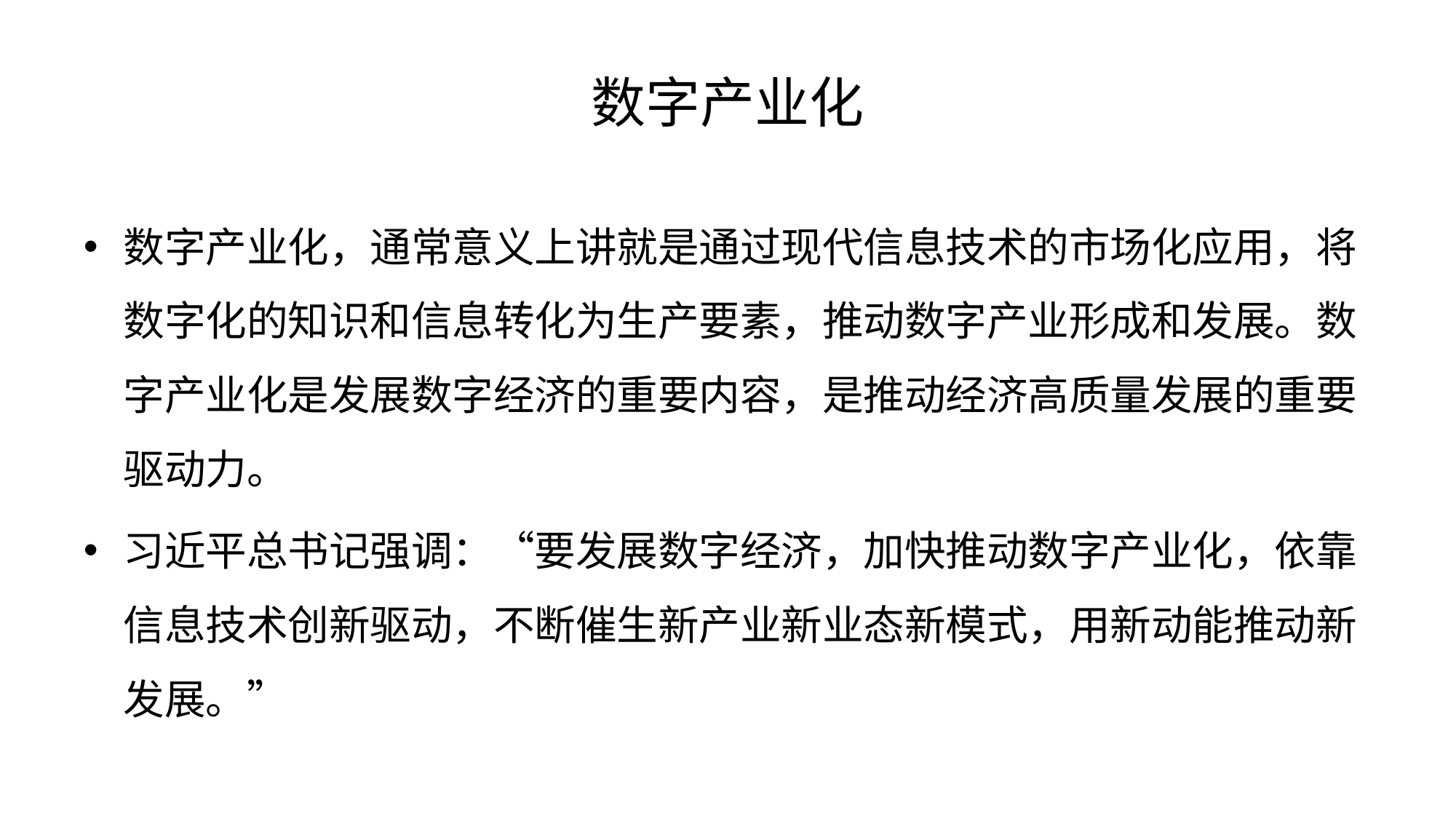

# 数字产业化
数字产业化，通常意义上讲就是通过现代信息技术的市场化应用，将数字化的知识和信息转化为生产要素，推动数字产业形成和发展。数字产业化是发展数字经济的重要内容，是推动经济高质量发展的重要驱动力。
习近平总书记强调：“要发展数字经济，加快推动数字产业化，依靠信息技术创新驱动，不断催生新产业新业态新模式，用新动能推动新发展。”